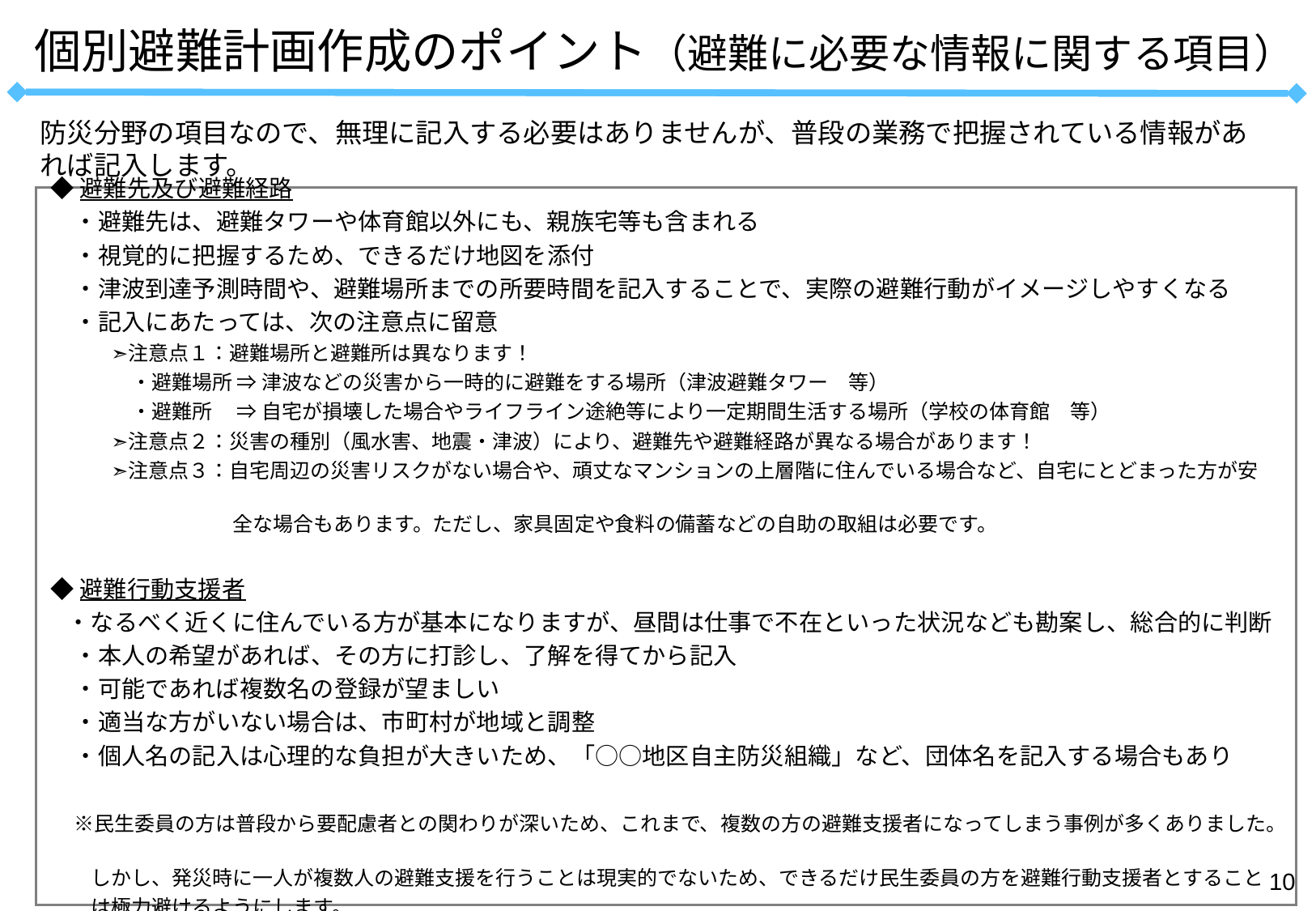

個別避難計画作成のポイント（避難に必要な情報に関する項目）

防災分野の項目なので、無理に記入する必要はありませんが、普段の業務で把握されている情報があれば記入します。
◆避難先及び避難経路
　・避難先は、避難タワーや体育館以外にも、親族宅等も含まれる
　・視覚的に把握するため、できるだけ地図を添付
　・津波到達予測時間や、避難場所までの所要時間を記入することで、実際の避難行動がイメージしやすくなる
　・記入にあたっては、次の注意点に留意
　　　➣注意点１：避難場所と避難所は異なります！
　　　　・避難場所 ⇒ 津波などの災害から一時的に避難をする場所（津波避難タワー　等）
　　　　・避難所　 ⇒ 自宅が損壊した場合やライフライン途絶等により一定期間生活する場所（学校の体育館　等）
　　　➣注意点２：災害の種別（風水害、地震・津波）により、避難先や避難経路が異なる場合があります！
　　　➣注意点３：自宅周辺の災害リスクがない場合や、頑丈なマンションの上層階に住んでいる場合など、自宅にとどまった方が安
　　　　　　　　　全な場合もあります。ただし、家具固定や食料の備蓄などの自助の取組は必要です。

◆避難行動支援者
  ・なるべく近くに住んでいる方が基本になりますが、昼間は仕事で不在といった状況なども勘案し、総合的に判断
　・本人の希望があれば、その方に打診し、了解を得てから記入
　・可能であれば複数名の登録が望ましい
　・適当な方がいない場合は、市町村が地域と調整
　・個人名の記入は心理的な負担が大きいため、「○○地区自主防災組織」など、団体名を記入する場合もあり

　※民生委員の方は普段から要配慮者との関わりが深いため、これまで、複数の方の避難支援者になってしまう事例が多くありました。
　　しかし、発災時に一人が複数人の避難支援を行うことは現実的でないため、できるだけ民生委員の方を避難行動支援者とすること
　　は極力避けるようにします。
10